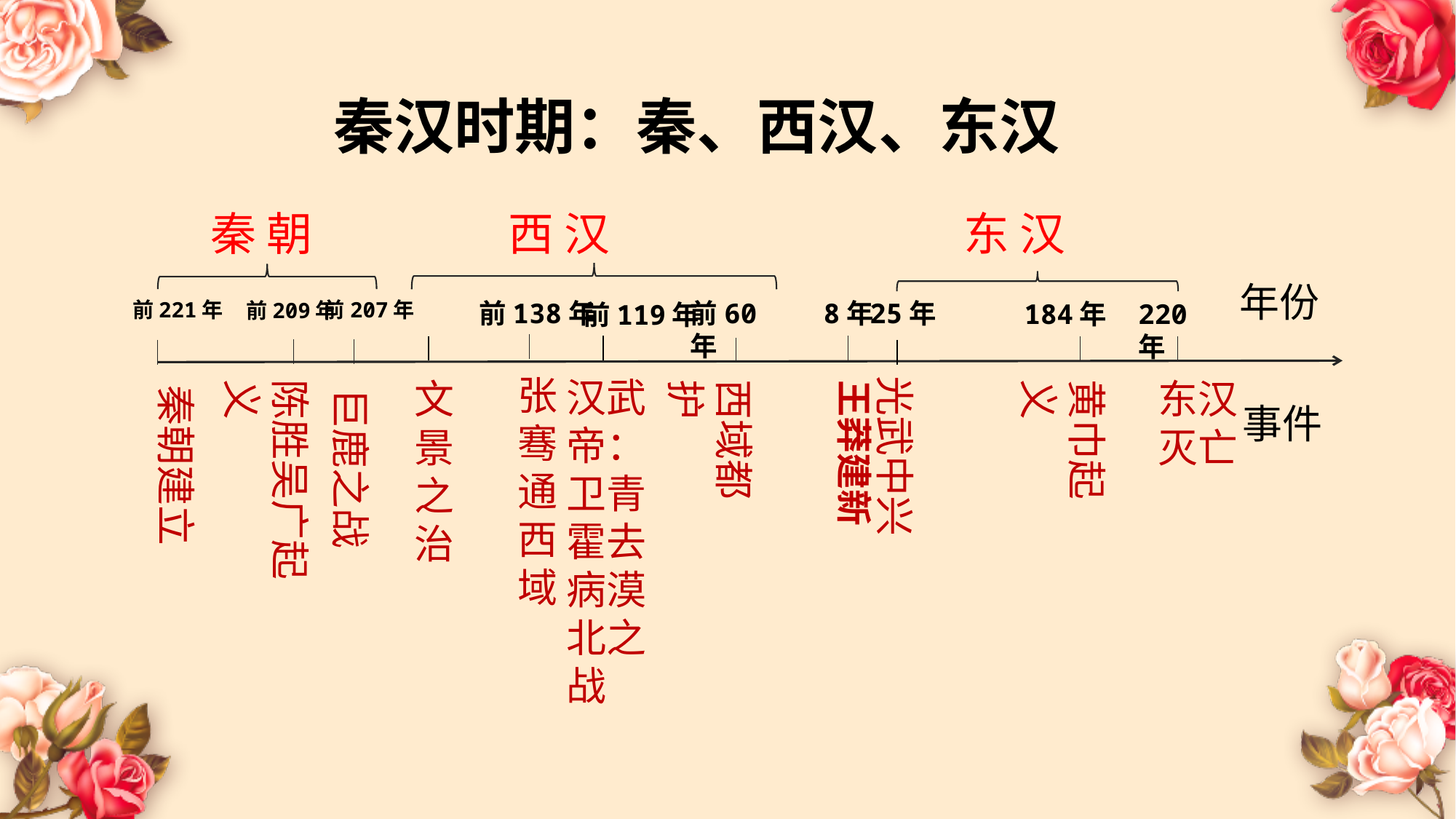

秦汉时期：秦、西汉、东汉

西 汉
东 汉
前207年
前60年
25年
前221年
184年
220年
前209年
秦 朝
年份
前138年
8年
前119年
张骞通西域
光武中兴
汉武帝：卫青霍去病漠北之战
陈胜吴广起义
文景之治
黄巾起义
东汉灭亡
西域都护
王莽建新
秦朝建立
巨鹿之战
事件